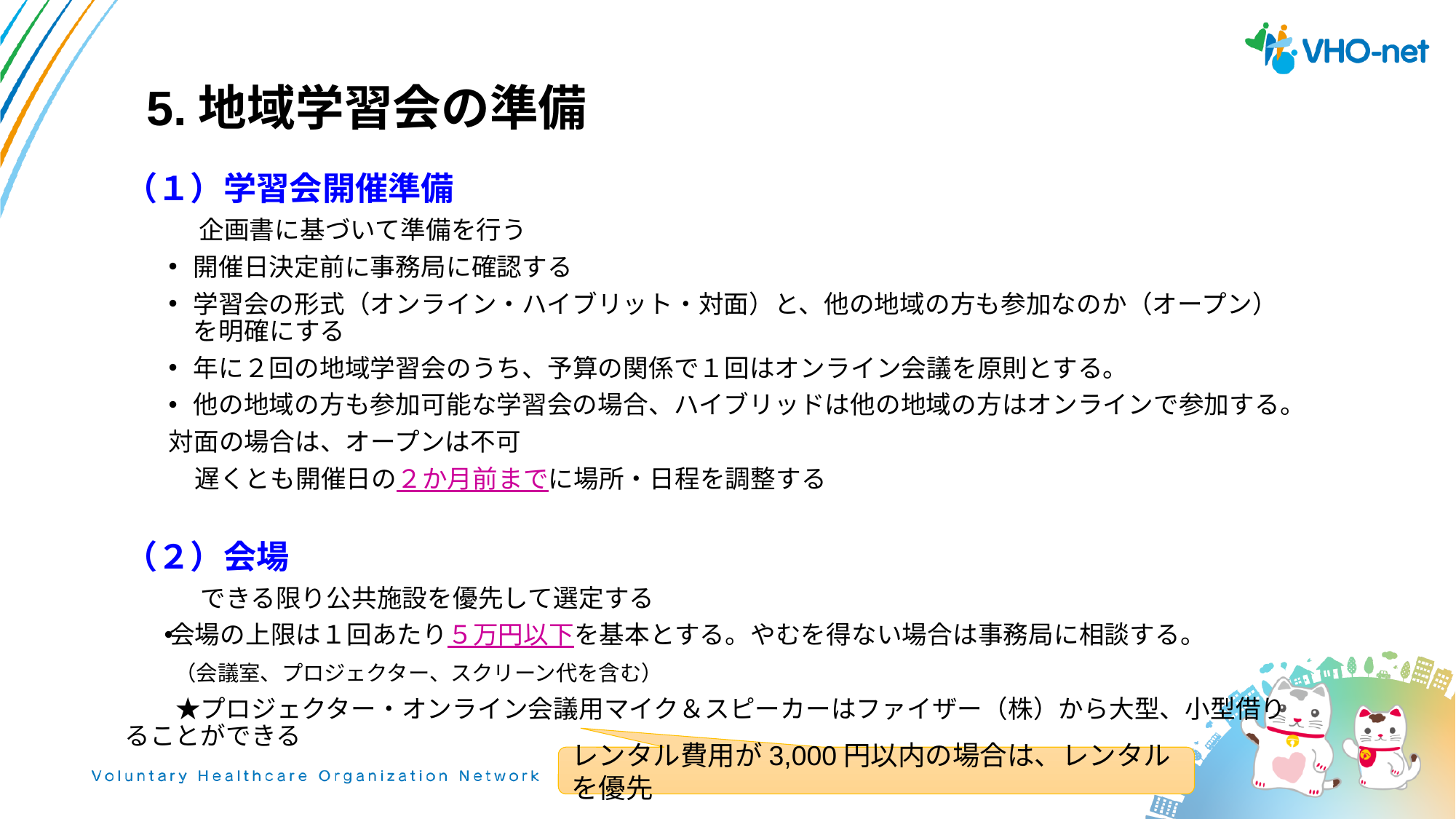

6
# 5.地域学習会の準備
（１）学習会開催準備
　企画書に基づいて準備を行う
開催日決定前に事務局に確認する
学習会の形式（オンライン・ハイブリット・対面）と、他の地域の方も参加なのか（オープン）を明確にする
年に２回の地域学習会のうち、予算の関係で１回はオンライン会議を原則とする。
他の地域の方も参加可能な学習会の場合、ハイブリッドは他の地域の方はオンラインで参加する。
	対面の場合は、オープンは不可
	遅くとも開催日の２か月前までに場所・日程を調整する

（２）会場
　　　できる限り公共施設を優先して選定する
会場の上限は１回あたり５万円以下を基本とする。やむを得ない場合は事務局に相談する。
　　（会議室、プロジェクター、スクリーン代を含む）
　　★プロジェクター・オンライン会議用マイク＆スピーカーはファイザー（株）から大型、小型借りることができる

レンタル費用が3,000円以内の場合は、レンタルを優先